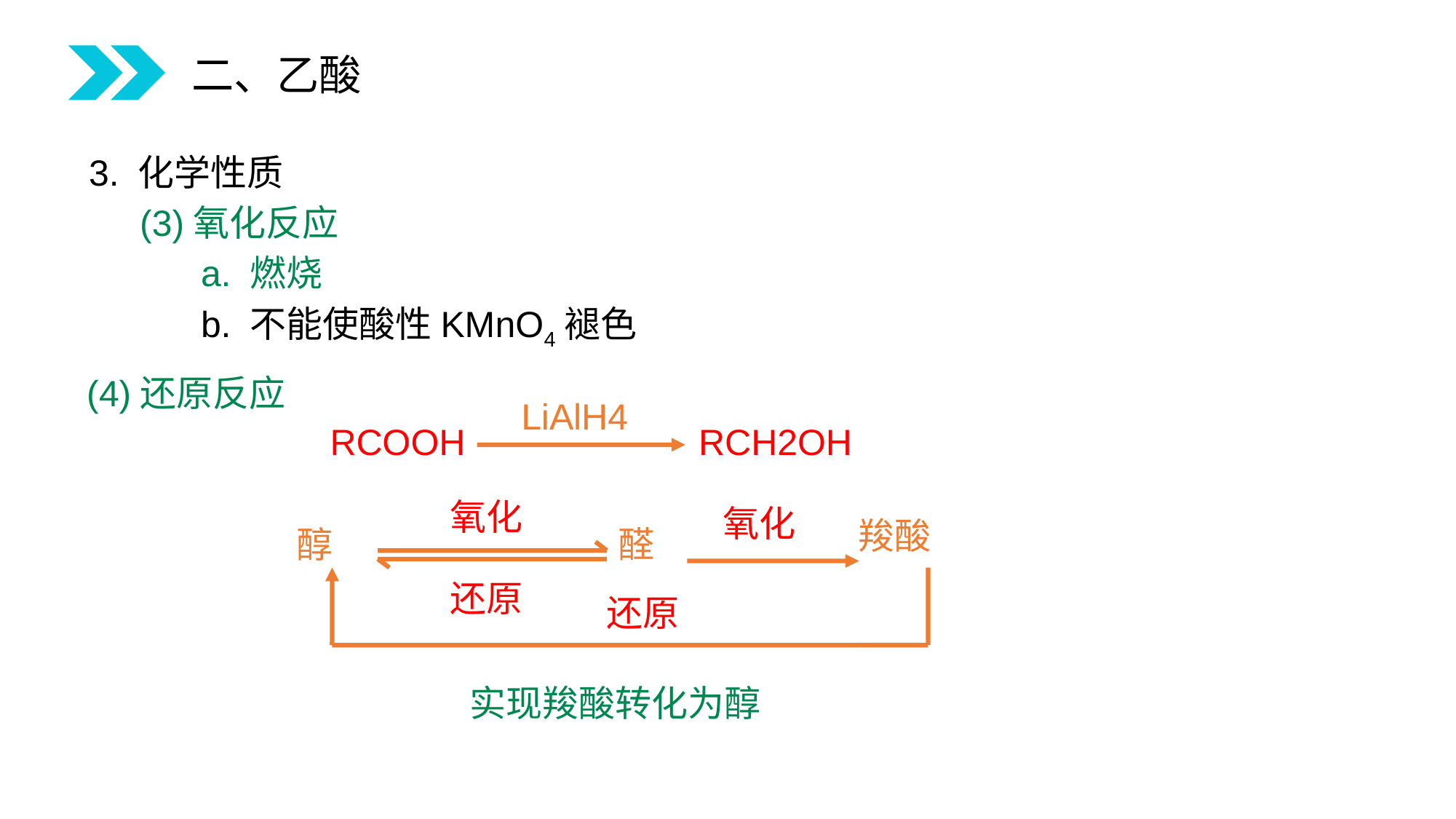

二、乙酸
3. 化学性质
     (3)氧化反应
           a. 燃烧
           b. 不能使酸性KMnO4褪色
 (4)还原反应
LiAlH4
RCOOH                       RCH2OH

氧化

还原
氧化
羧酸
醇
醛

还原
实现羧酸转化为醇